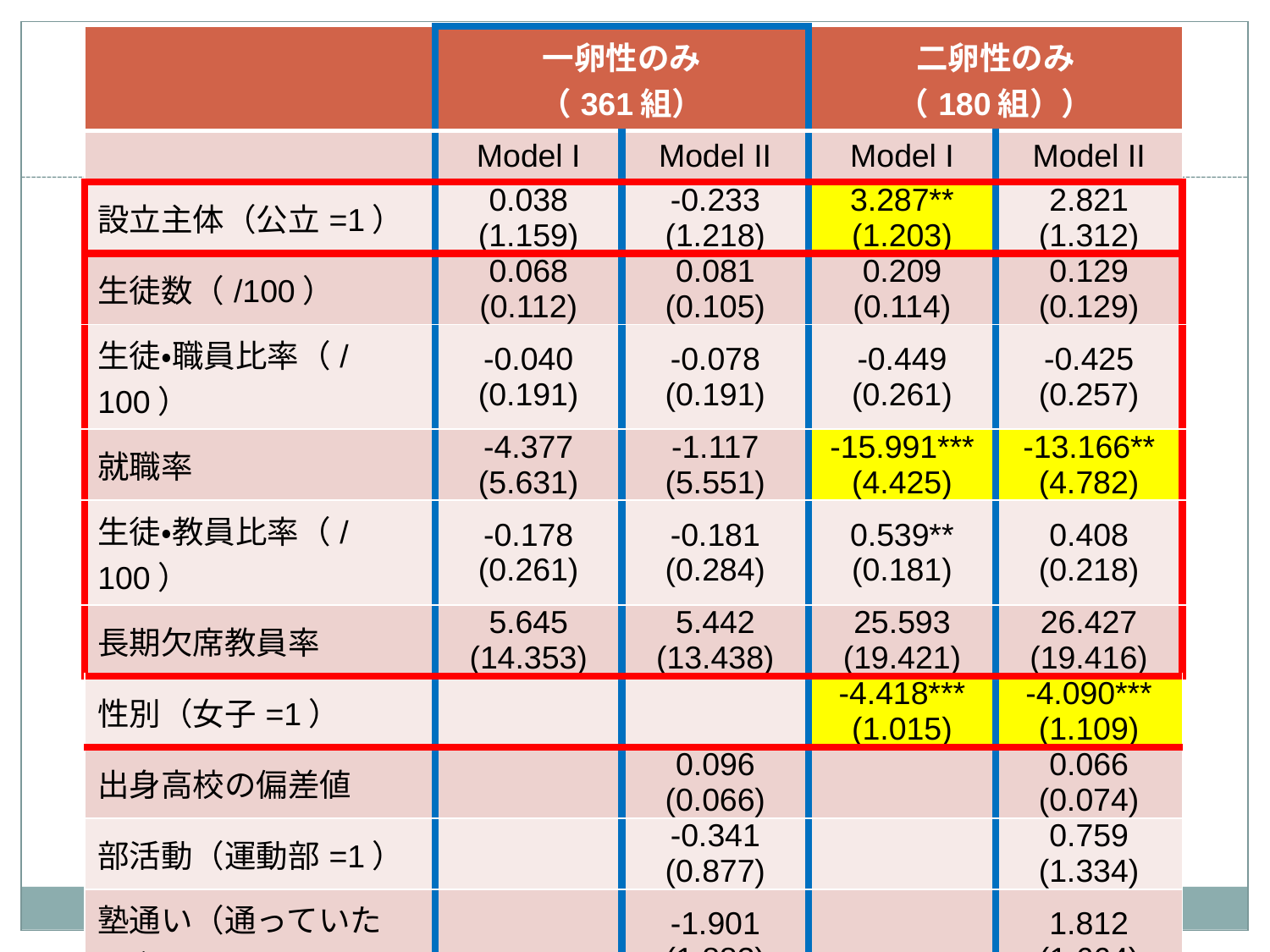

|  | 一卵性のみ （361組） |  | 二卵性のみ （180組）） |  |
| --- | --- | --- | --- | --- |
|  | Model I | Model II | Model I | Model II |
| 設立主体（公立=1） | 0.038 (1.159) | -0.233 (1.218) | 3.287\*\* (1.203) | 2.821 (1.312) |
| 生徒数（/100） | 0.068 (0.112) | 0.081 (0.105) | 0.209 (0.114) | 0.129 (0.129) |
| 生徒・職員比率（/100） | -0.040 (0.191) | -0.078 (0.191) | -0.449 (0.261) | -0.425 (0.257) |
| 就職率 | -4.377 (5.631) | -1.117 (5.551) | -15.991\*\*\* (4.425) | -13.166\*\* (4.782) |
| 生徒・教員比率（/100） | -0.178 (0.261) | -0.181 (0.284) | 0.539\*\* (0.181) | 0.408 (0.218) |
| 長期欠席教員率 | 5.645 (14.353) | 5.442 (13.438) | 25.593 (19.421) | 26.427 (19.416) |
| 性別（女子=1） |  |  | -4.418\*\*\* (1.015) | -4.090\*\*\* (1.109) |
| 出身高校の偏差値 |  | 0.096 (0.066) |  | 0.066 (0.074) |
| 部活動（運動部=1） |  | -0.341 (0.877) |  | 0.759 (1.334) |
| 塾通い（通っていた=1） |  | -1.901 (1.883) |  | 1.812 (1.664) |
35